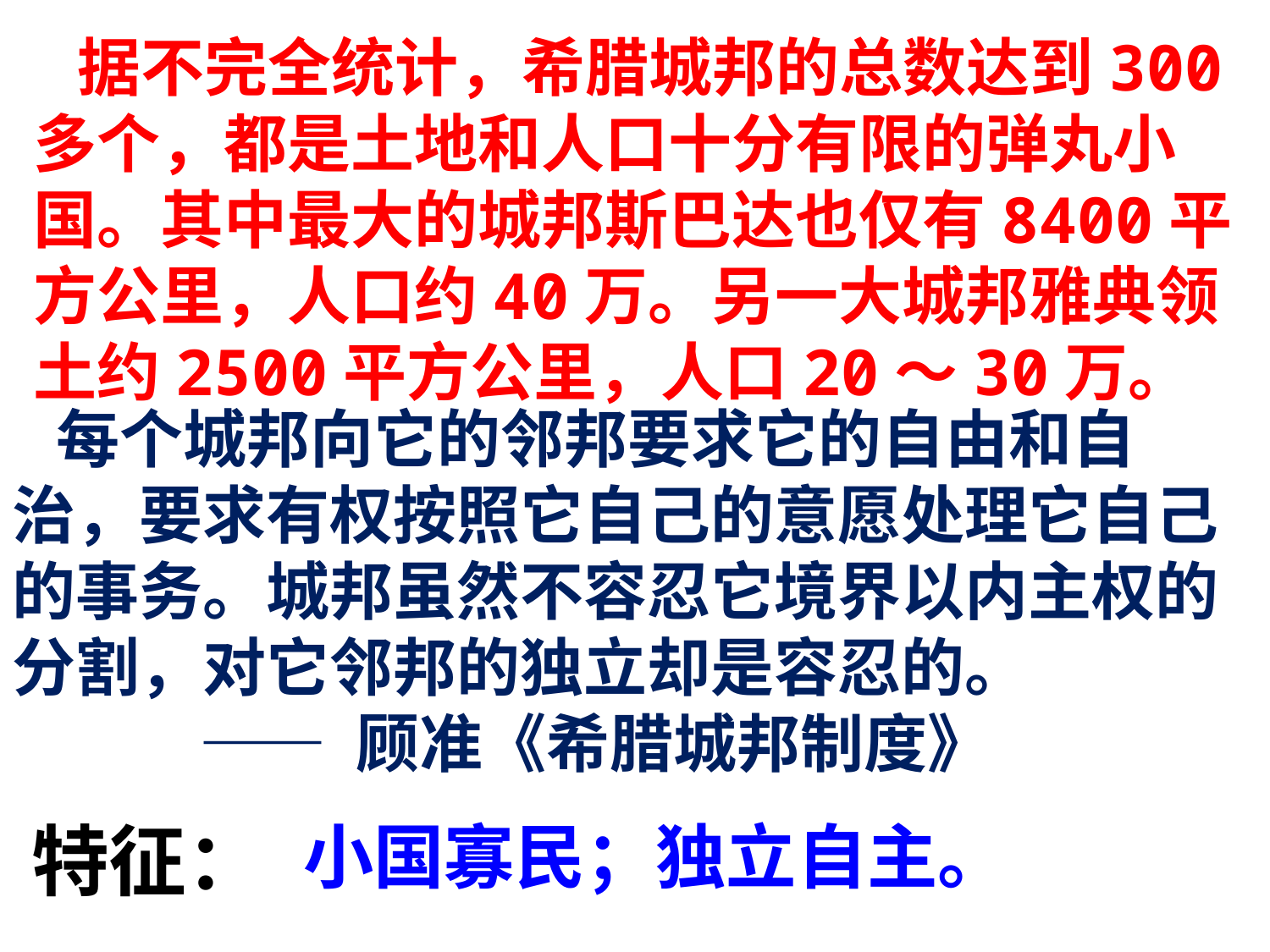

据不完全统计，希腊城邦的总数达到300多个，都是土地和人口十分有限的弹丸小国。其中最大的城邦斯巴达也仅有8400平方公里，人口约40万。另一大城邦雅典领土约2500平方公里，人口20～30万。
  每个城邦向它的邻邦要求它的自由和自治，要求有权按照它自己的意愿处理它自己的事务。城邦虽然不容忍它境界以内主权的分割，对它邻邦的独立却是容忍的。
             —— 顾准《希腊城邦制度》
特征：
小国寡民；独立自主。